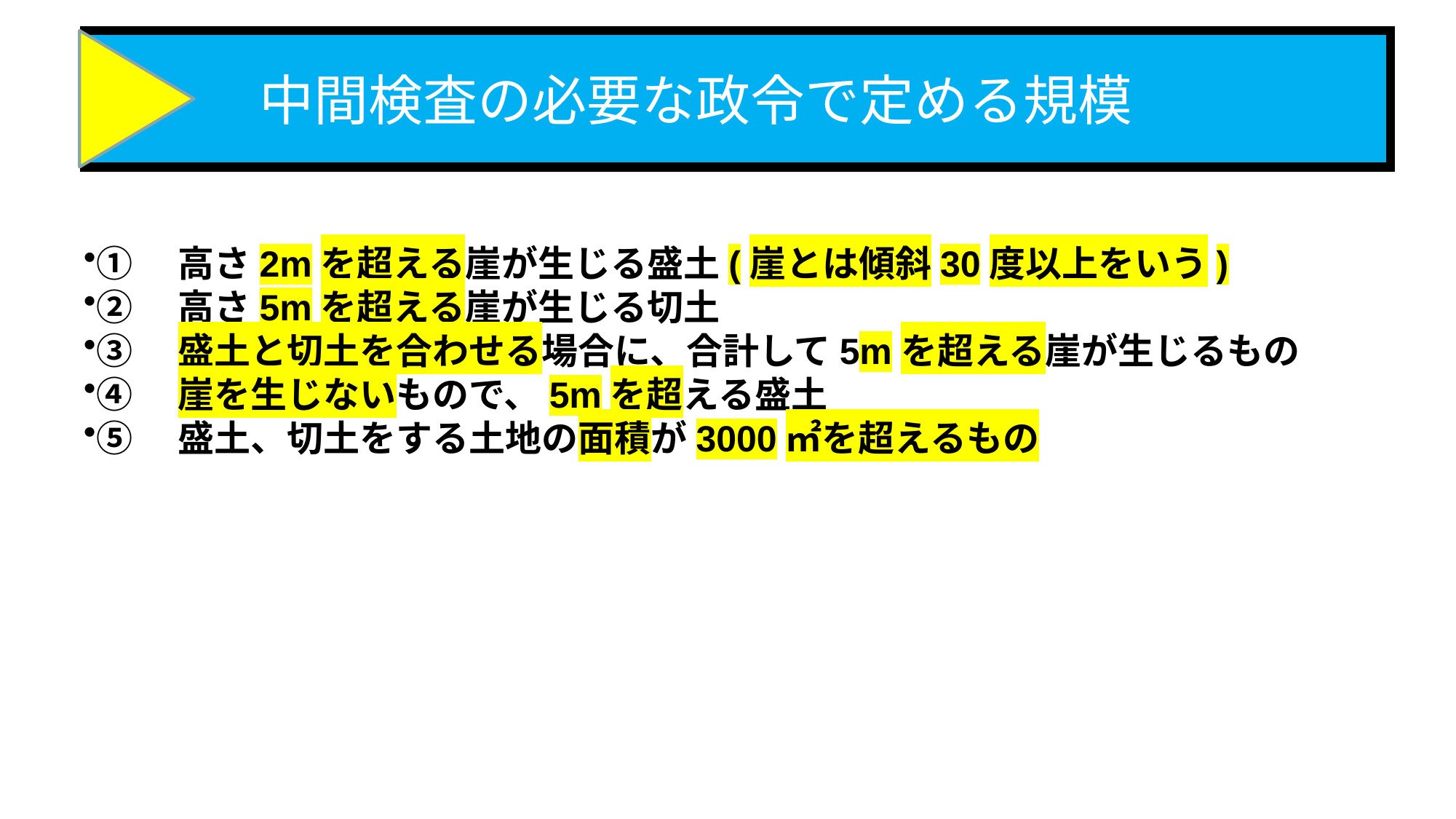

# 中間検査の必要な政令で定める規模

地造成等の土地の形質の変更
①　高さ2mを超える崖が生じる盛土(崖とは傾斜30度以上をいう)
②　高さ5mを超える崖が生じる切土
③　盛土と切土を合わせる場合に、合計して5mを超える崖が生じるもの
④　崖を生じないもので、5mを超える盛土
⑤　盛土、切土をする土地の面積が3000㎡を超えるもの
土石の堆積